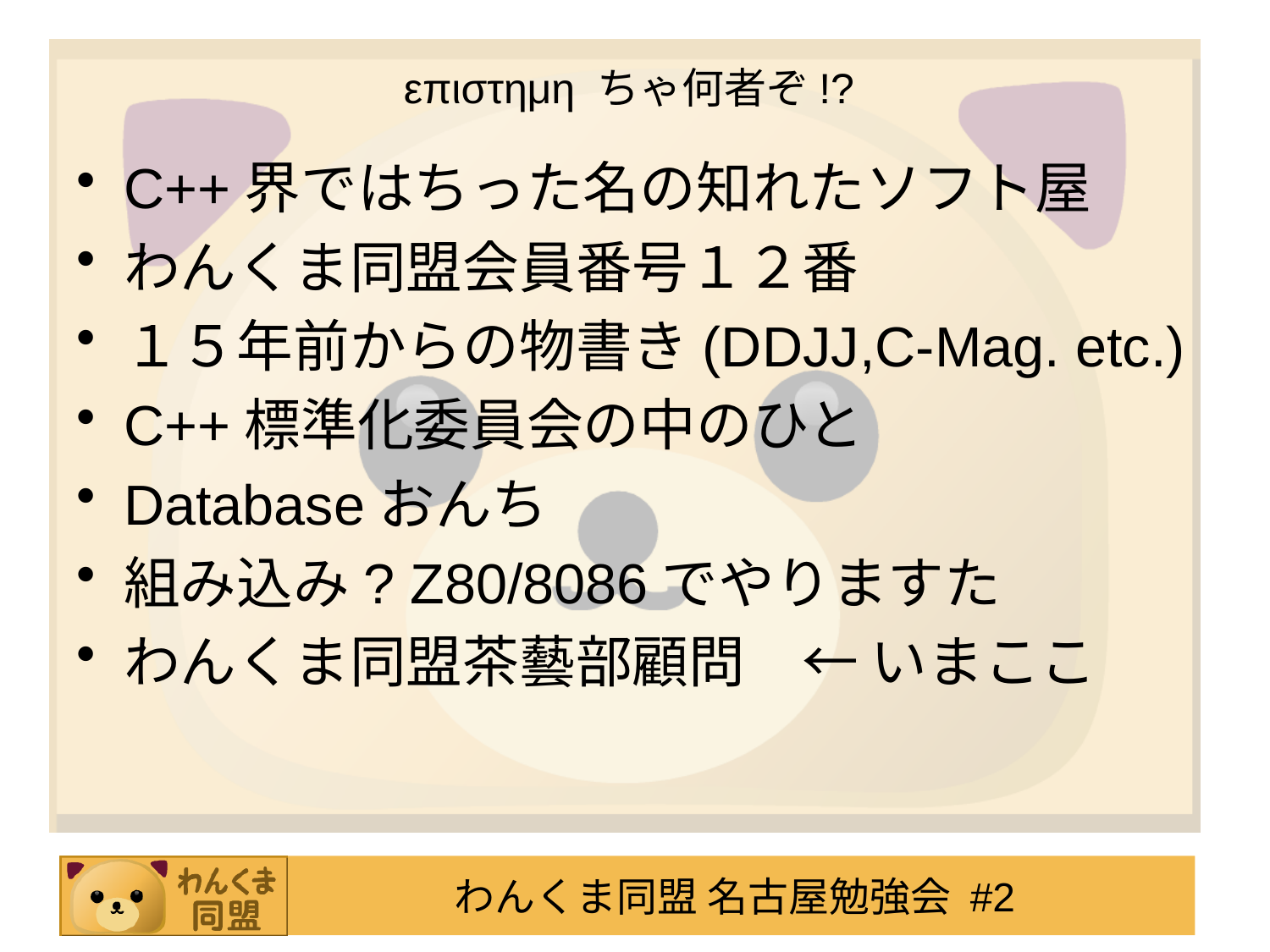

# επιστημη ちゃ何者ぞ!?
C++界ではちった名の知れたソフト屋
わんくま同盟会員番号１２番
１５年前からの物書き(DDJJ,C-Mag. etc.)
C++標準化委員会の中のひと
Databaseおんち
組み込み? Z80/8086でやりますた
わんくま同盟茶藝部顧問　← いまここ